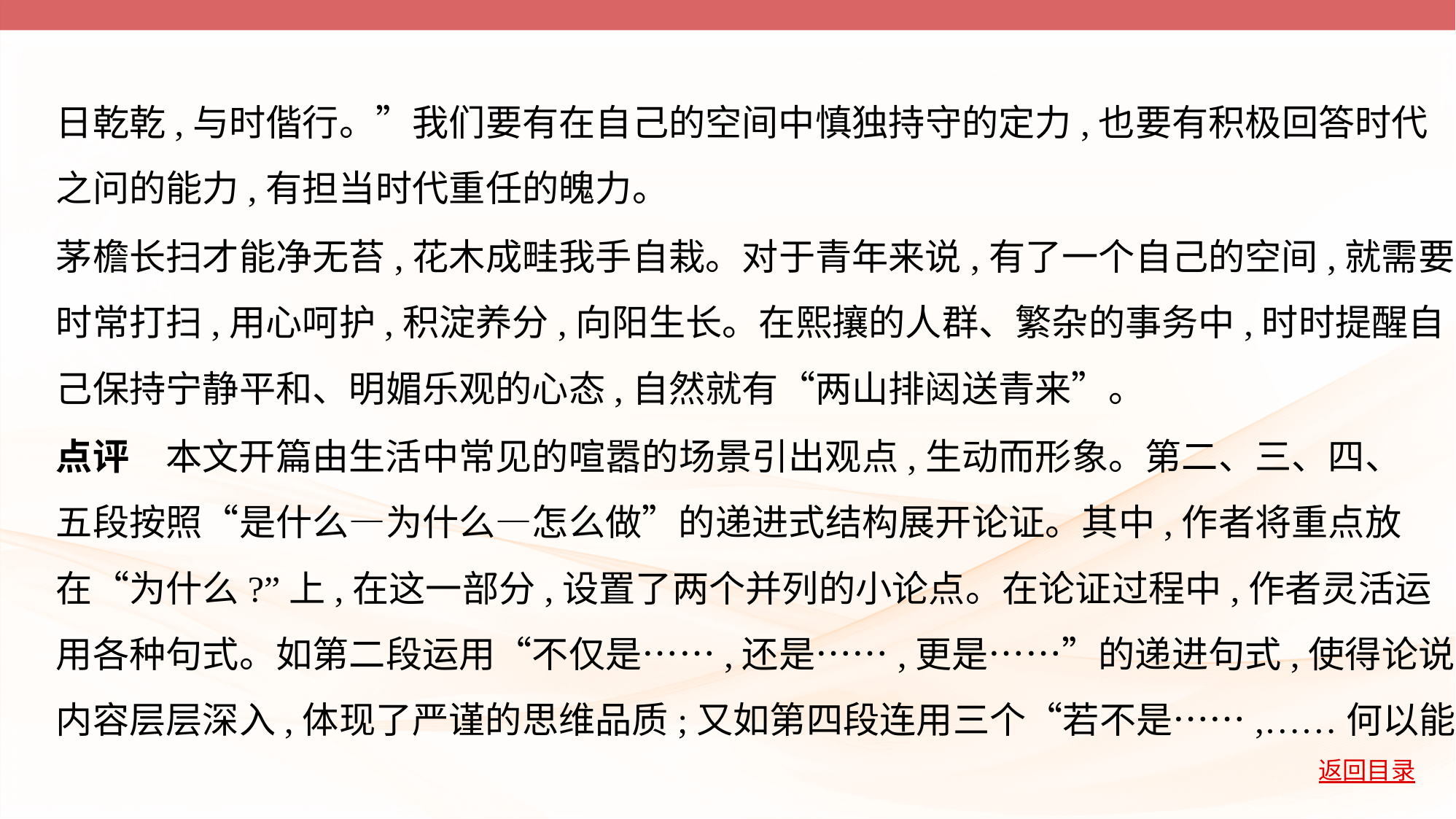

日乾乾,与时偕行。”我们要有在自己的空间中慎独持守的定力,也要有积极回答时代
之问的能力,有担当时代重任的魄力。
茅檐长扫才能净无苔,花木成畦我手自栽。对于青年来说,有了一个自己的空间,就需要
时常打扫,用心呵护,积淀养分,向阳生长。在熙攘的人群、繁杂的事务中,时时提醒自
己保持宁静平和、明媚乐观的心态,自然就有“两山排闼送青来”。
点评　本文开篇由生活中常见的喧嚣的场景引出观点,生动而形象。第二、三、四、
五段按照“是什么—为什么—怎么做”的递进式结构展开论证。其中,作者将重点放
在“为什么?”上,在这一部分,设置了两个并列的小论点。在论证过程中,作者灵活运
用各种句式。如第二段运用“不仅是……,还是……,更是……”的递进句式,使得论说
内容层层深入,体现了严谨的思维品质;又如第四段连用三个“若不是……,……何以能